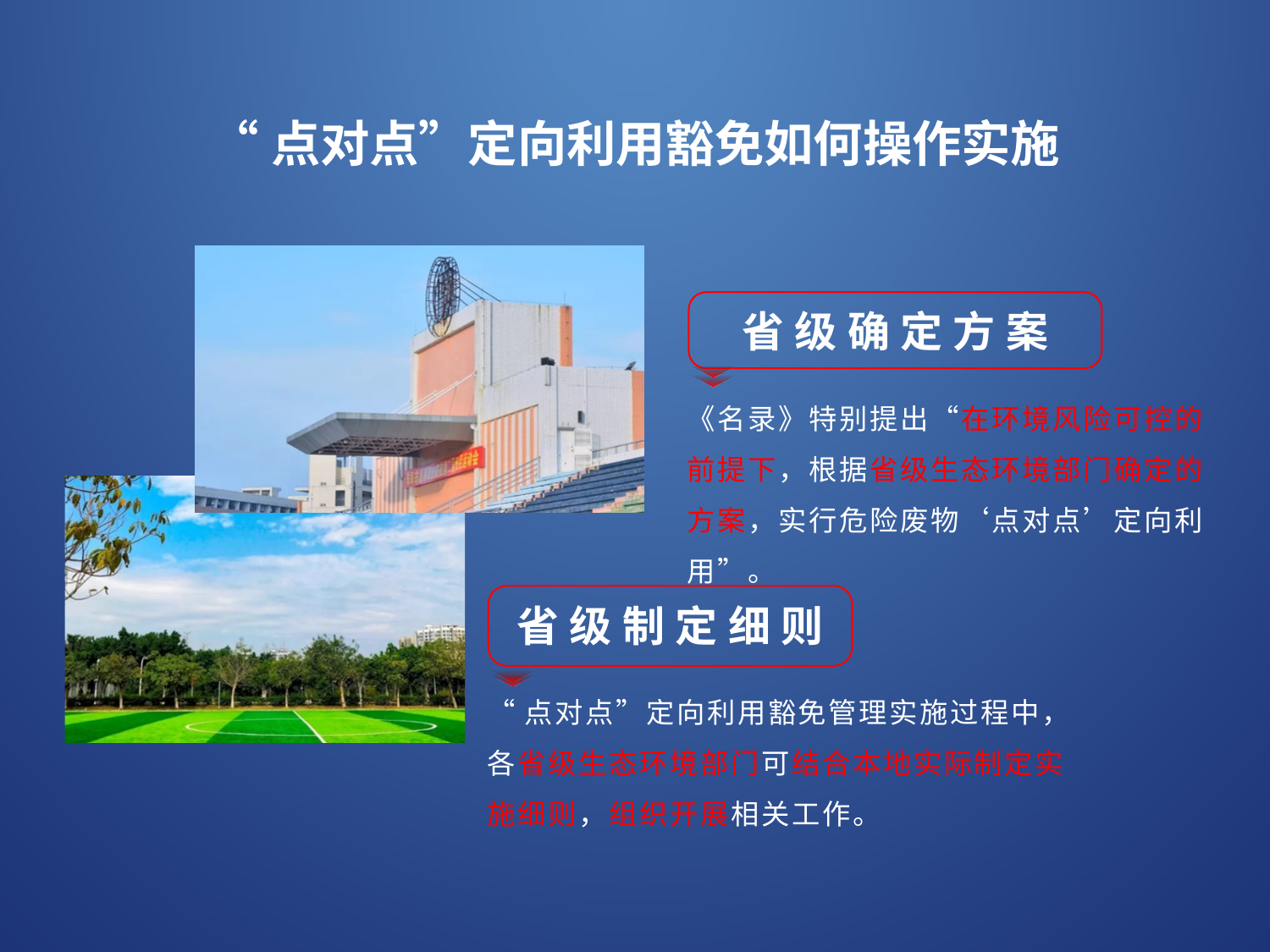

“点对点”定向利用豁免如何操作实施

省级确定方案

《名录》特别提出“在环境风险可控的前提下，根据省级生态环境部门确定的方案，实行危险废物‘点对点’定向利用”。

省级制定细则

“点对点”定向利用豁免管理实施过程中，各省级生态环境部门可结合本地实际制定实施细则，组织开展相关工作。